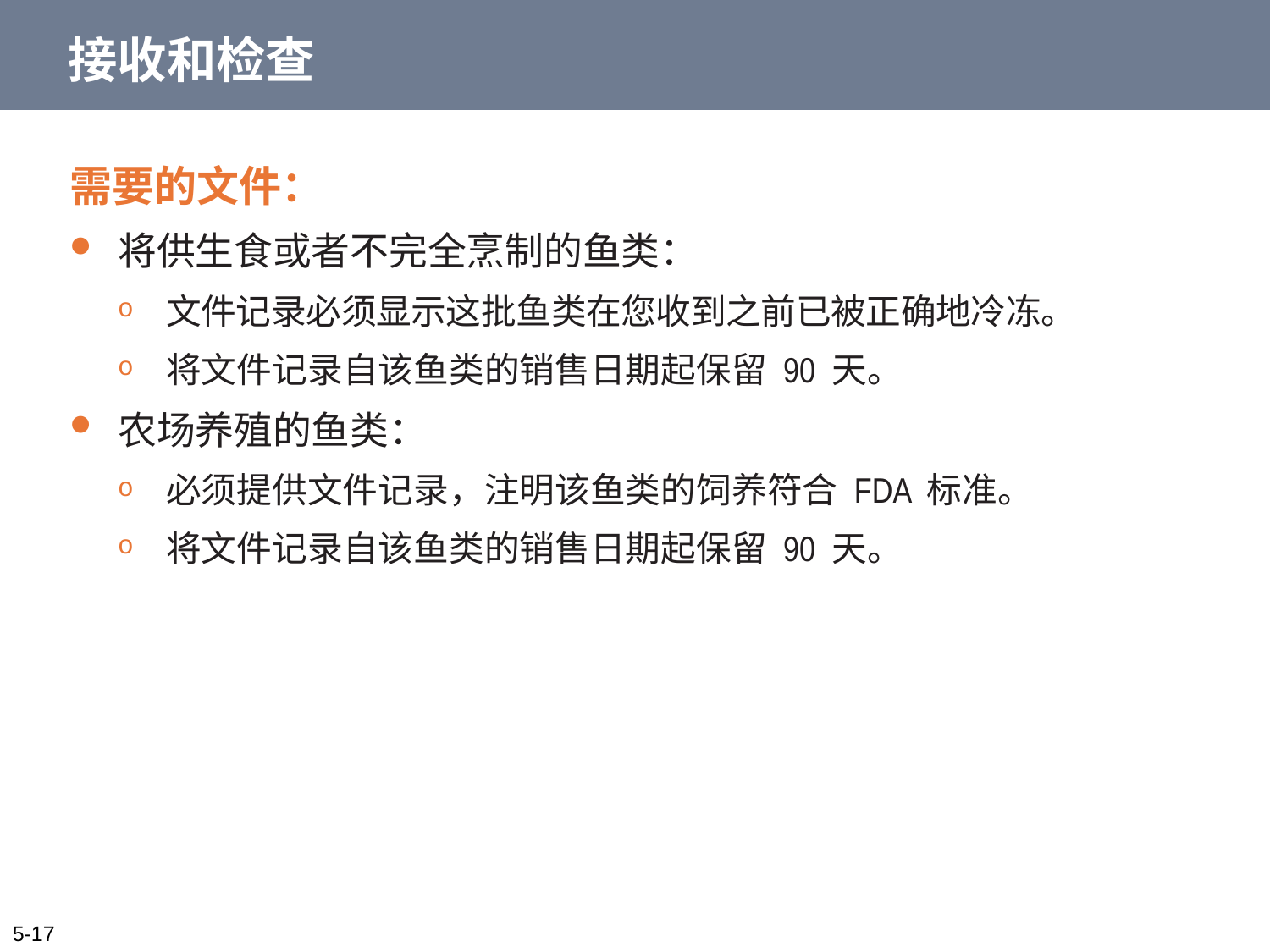

# 接收和检查
需要的文件：
将供生食或者不完全烹制的鱼类：
文件记录必须显示这批鱼类在您收到之前已被正确地冷冻。
将文件记录自该鱼类的销售日期起保留 90 天。
农场养殖的鱼类：
必须提供文件记录，注明该鱼类的饲养符合 FDA 标准。
将文件记录自该鱼类的销售日期起保留 90 天。
5-17